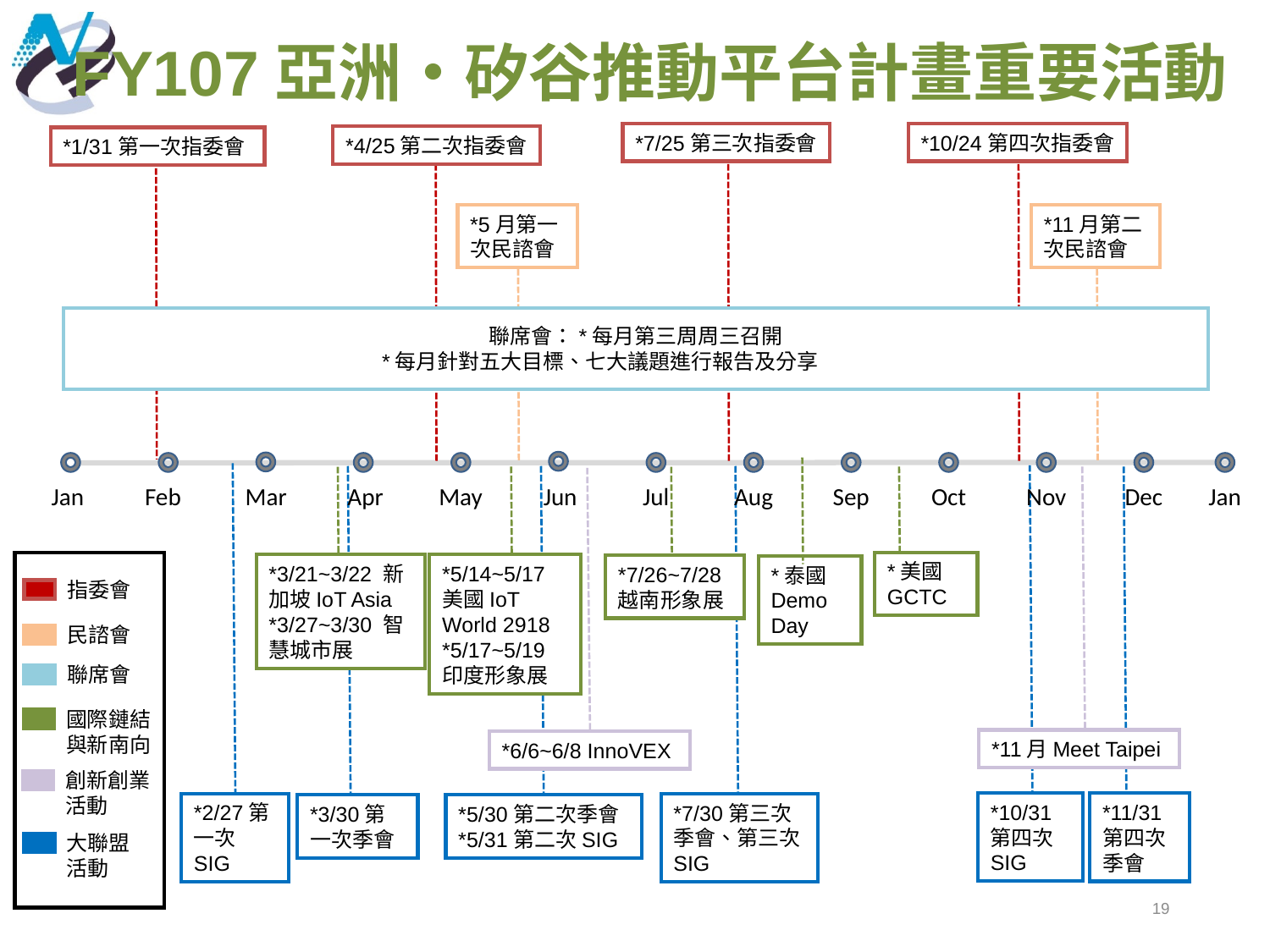

FY107亞洲‧矽谷推動平台計畫重要活動
*7/25第三次指委會
*10/24第四次指委會
*4/25第二次指委會
*1/31第一次指委會
*5月第一次民諮會
*11月第二次民諮會

*2/27第一次SIG
*10/31第四次SIG
*3/30第一次季會
*5/30第二次季會
*5/31第二次SIG
*7/30第三次季會、第三次SIG
*5/14~5/17 美國IoT World 2918
*5/17~5/19印度形象展
*泰國Demo Day
*11月Meet Taipei
*11/31第四次季會
*7/26~7/28越南形象展
*3/21~3/22 新加坡IoT Asia
*3/27~3/30 智慧城市展
*6/6~6/8 InnoVEX

指委會

民諮會

聯席會

國際鏈結與新南向

創新創業活動

大聯盟活動

聯席會：*每月第三周周三召開
*每月針對五大目標、七大議題進行報告及分享

Jan
Feb
Mar
Apr
May
Jun
Jul
Aug
Sep
Oct
Nov
Dec
Jan
*美國GCTC
19